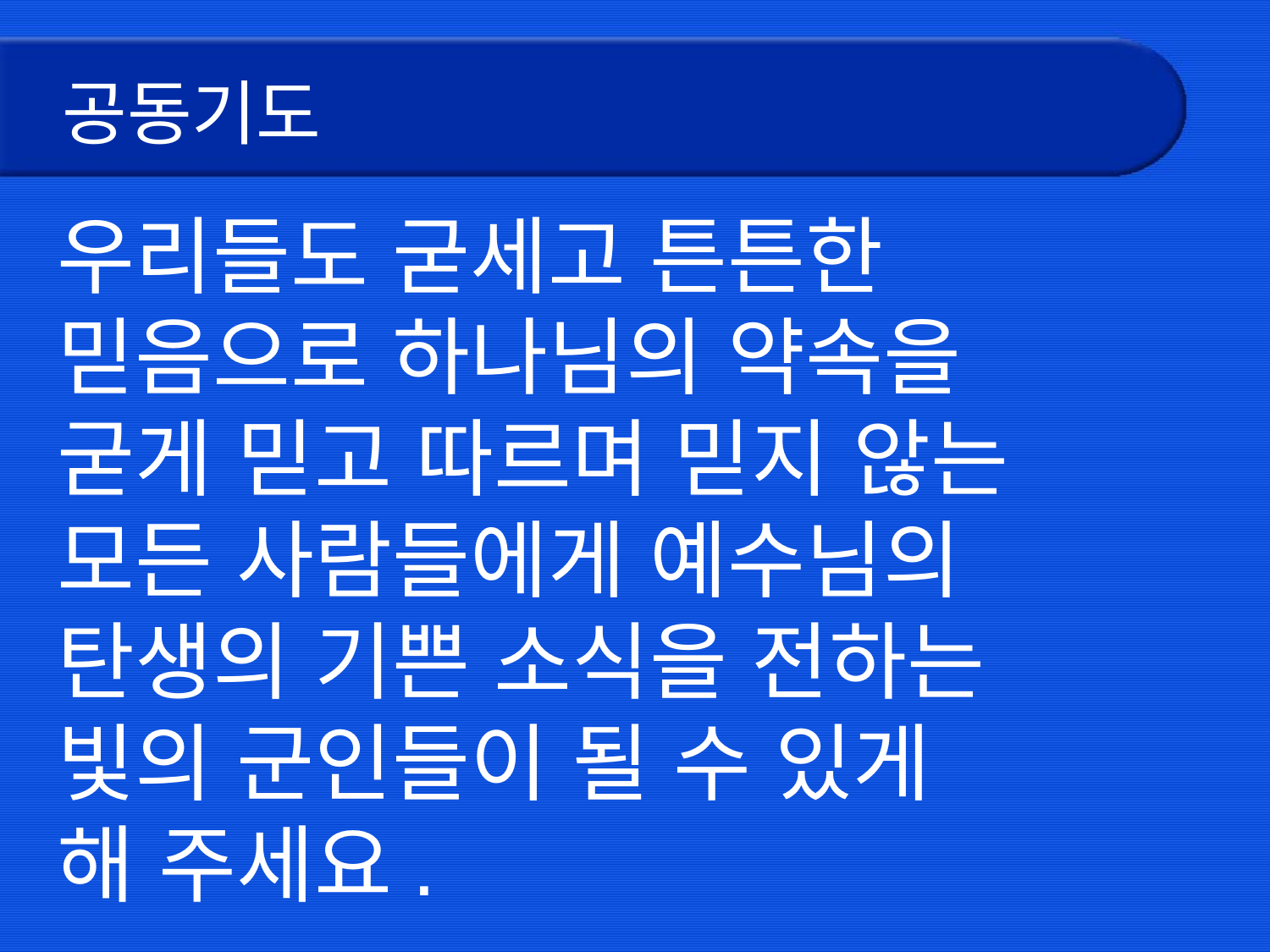

# 공동기도

우리들도 굳세고 튼튼한
믿음으로 하나님의 약속을
굳게 믿고 따르며 믿지 않는
모든 사람들에게 예수님의
탄생의 기쁜 소식을 전하는
빛의 군인들이 될 수 있게
해 주세요.